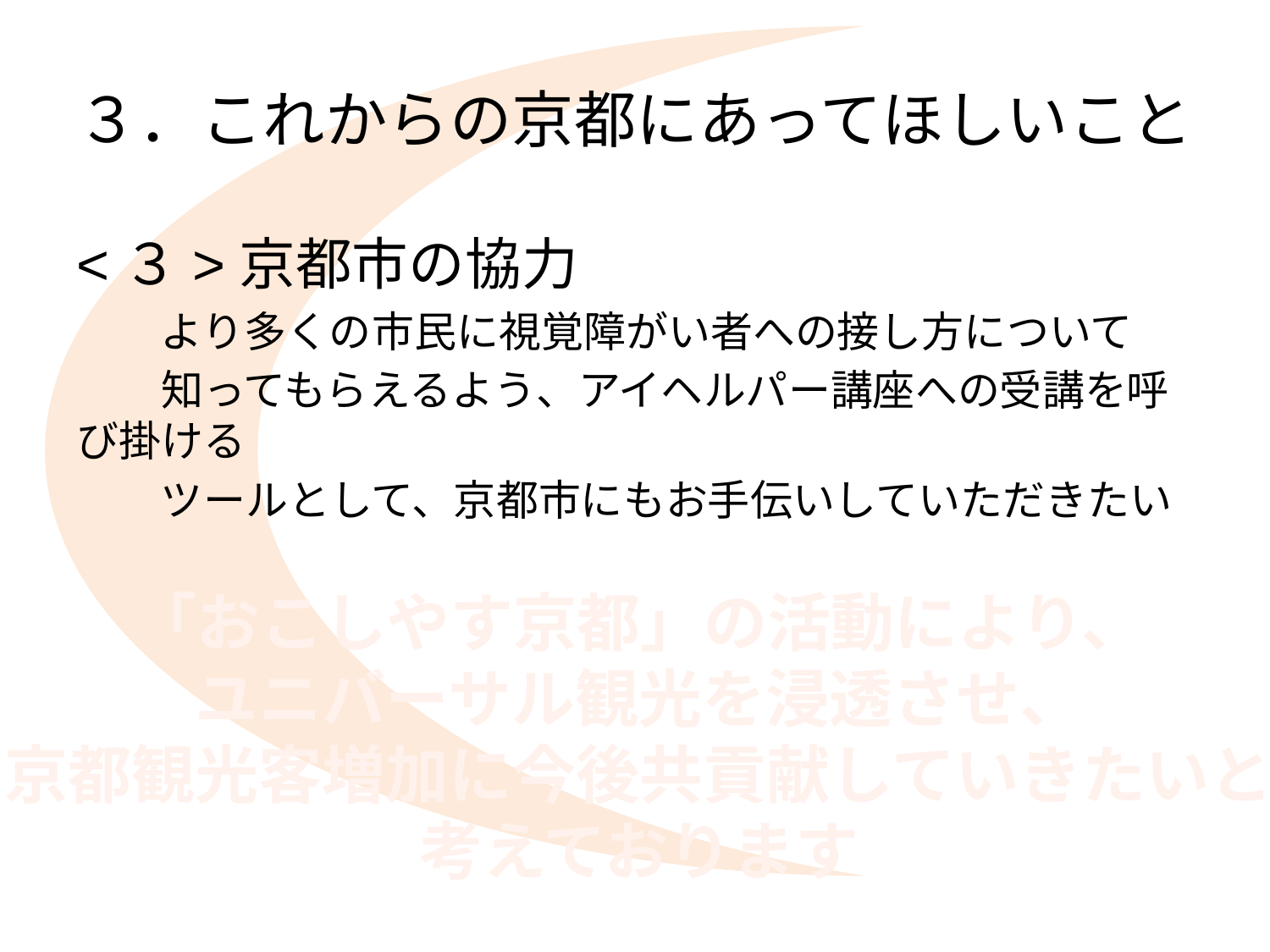

# ３．これからの京都にあってほしいこと
<３>京都市の協力
　　より多くの市民に視覚障がい者への接し方について
　　知ってもらえるよう、アイヘルパー講座への受講を呼び掛ける
　　ツールとして、京都市にもお手伝いしていただきたい
「おこしやす京都」の活動により、
ユニバーサル観光を浸透させ、
京都観光客増加に今後共貢献していきたいと
考えております